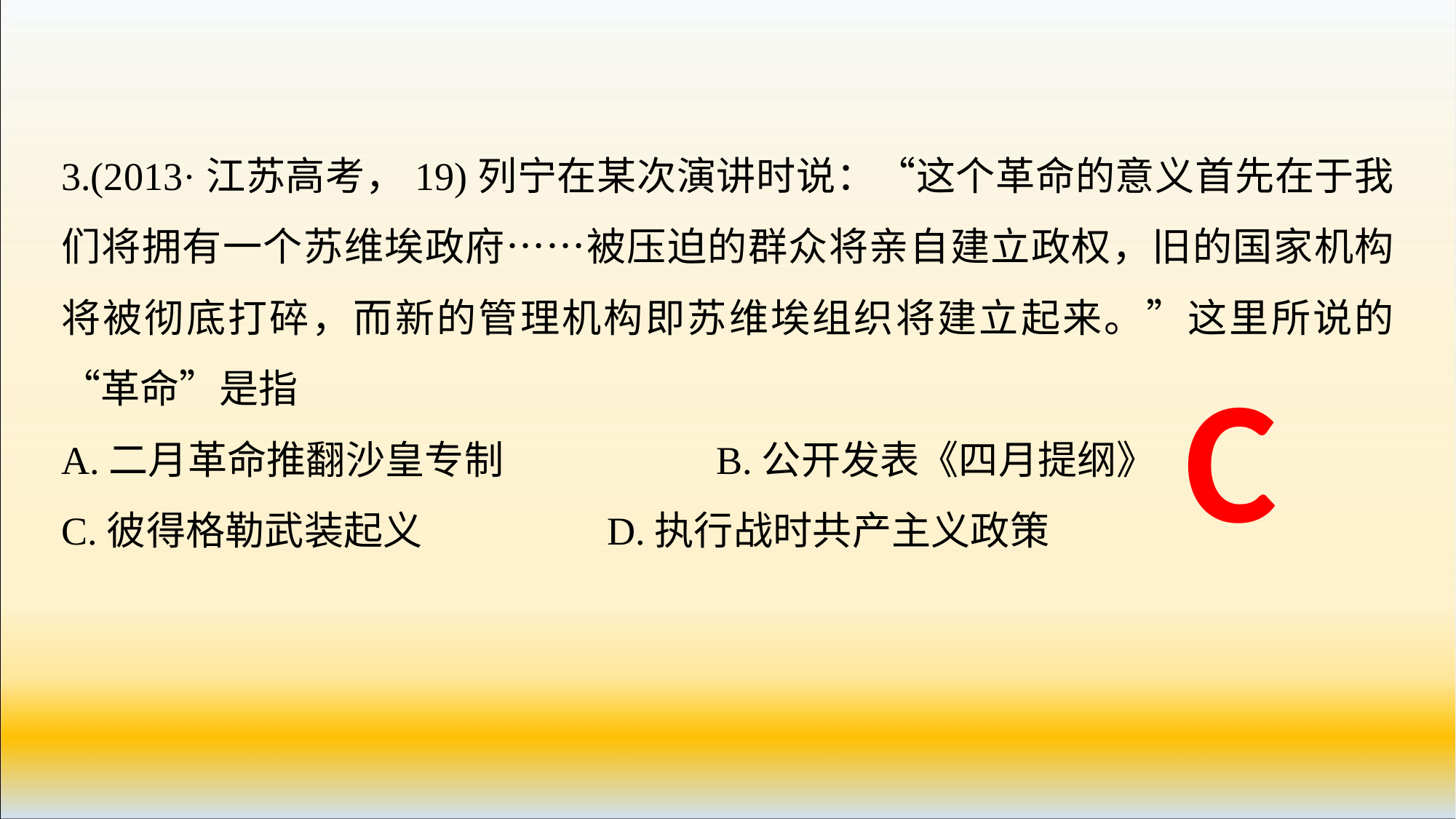

3.(2013·江苏高考，19)列宁在某次演讲时说：“这个革命的意义首先在于我们将拥有一个苏维埃政府……被压迫的群众将亲自建立政权，旧的国家机构将被彻底打碎，而新的管理机构即苏维埃组织将建立起来。”这里所说的“革命”是指
A.二月革命推翻沙皇专制		B.公开发表《四月提纲》
C.彼得格勒武装起义		D.执行战时共产主义政策
C